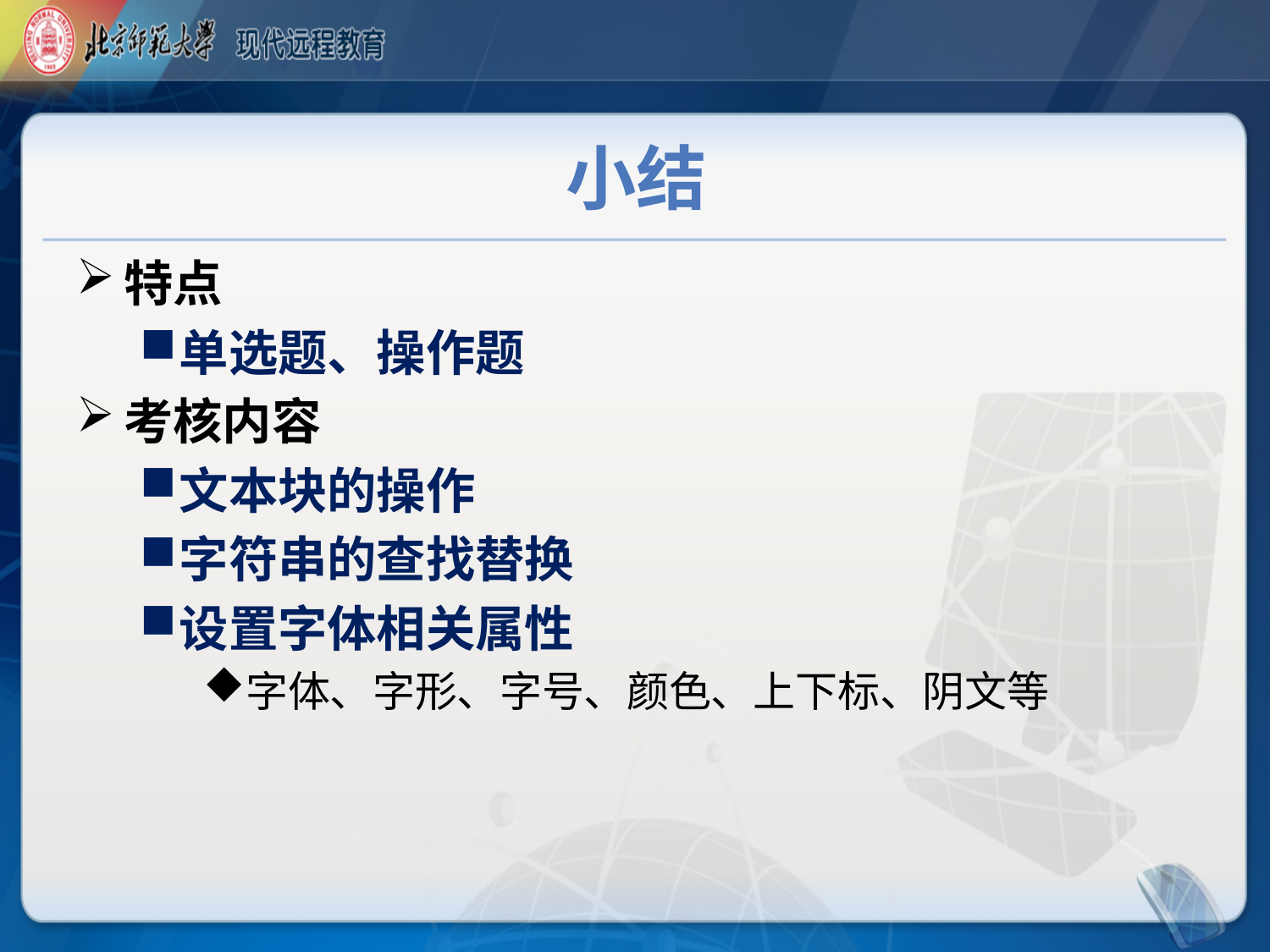

# 小结
特点
单选题、操作题
考核内容
文本块的操作
字符串的查找替换
设置字体相关属性
字体、字形、字号、颜色、上下标、阴文等